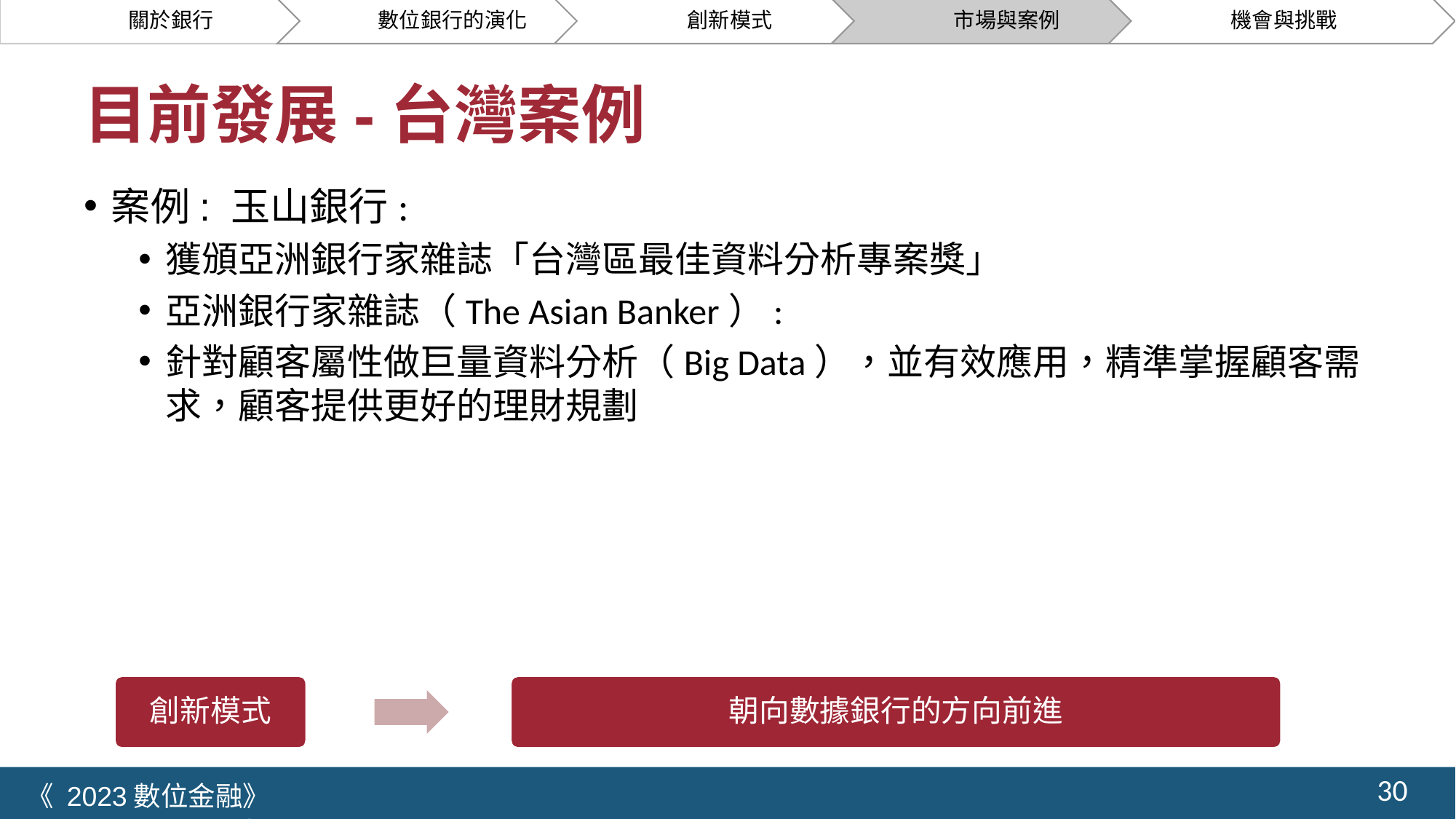

關於銀行

數位銀行的演化

創新模式

市場與案例

機會與挑戰
# 目前發展-台灣案例
案例: 玉山銀行:
獲頒亞洲銀行家雜誌「台灣區最佳資料分析專案獎」
亞洲銀行家雜誌（The Asian Banker）:
針對顧客屬性做巨量資料分析（Big Data），並有效應用，精準掌握顧客需求，顧客提供更好的理財規劃

創新模式
朝向數據銀行的方向前進

30
《 2023數位金融》                                                                                                                                             	NYCU.IIM.IEBI Lab